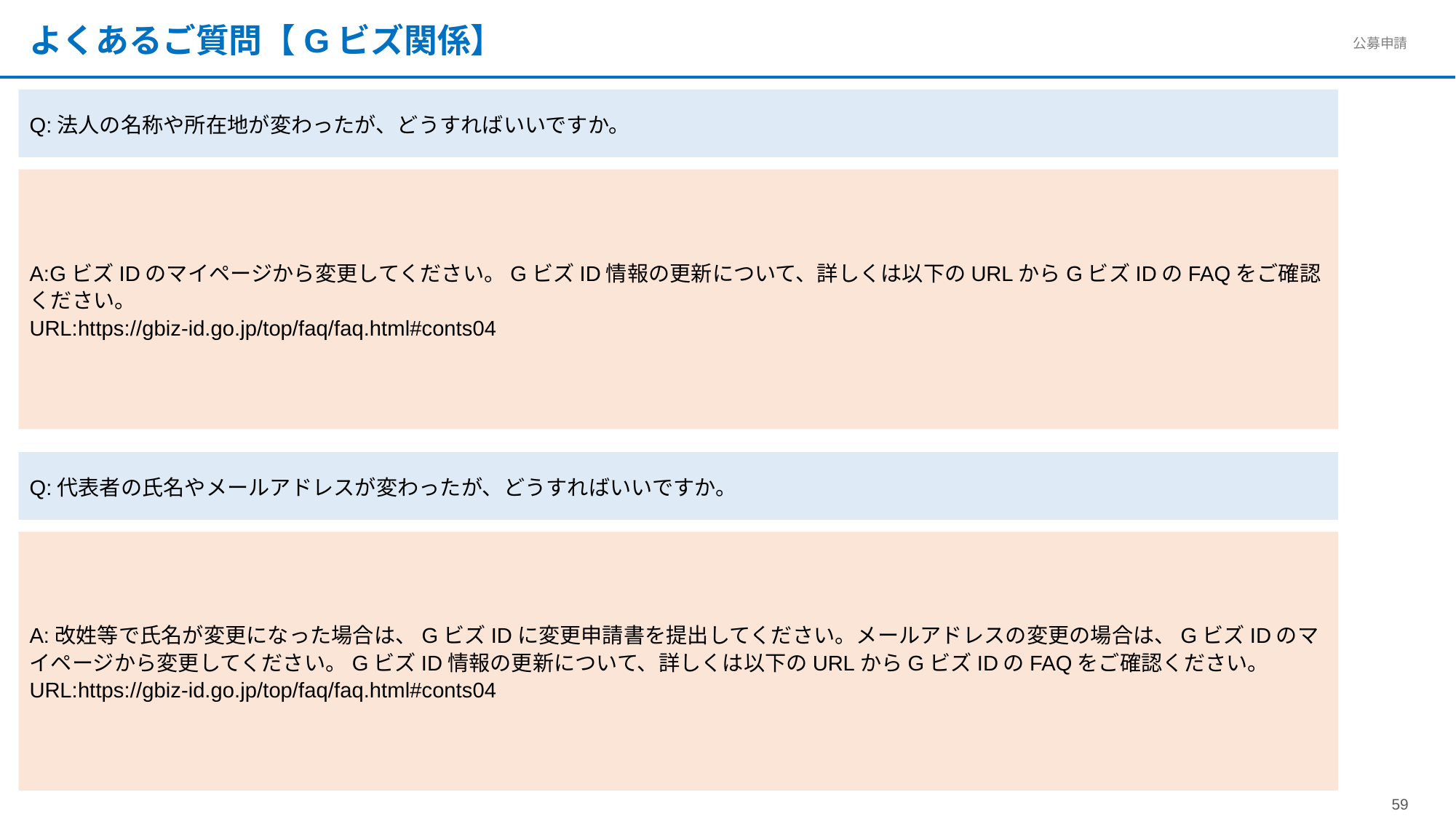

よくあるご質問【Gビズ関係】
Q:法人の名称や所在地が変わったが、どうすればいいですか。
A:GビズIDのマイページから変更してください。GビズID情報の更新について、詳しくは以下のURLからGビズIDのFAQをご確認ください。
URL:https://gbiz-id.go.jp/top/faq/faq.html#conts04
Q:代表者の氏名やメールアドレスが変わったが、どうすればいいですか。
A:改姓等で氏名が変更になった場合は、GビズIDに変更申請書を提出してください。メールアドレスの変更の場合は、GビズIDのマイページから変更してください。GビズID情報の更新について、詳しくは以下のURLからGビズIDのFAQをご確認ください。
URL:https://gbiz-id.go.jp/top/faq/faq.html#conts04